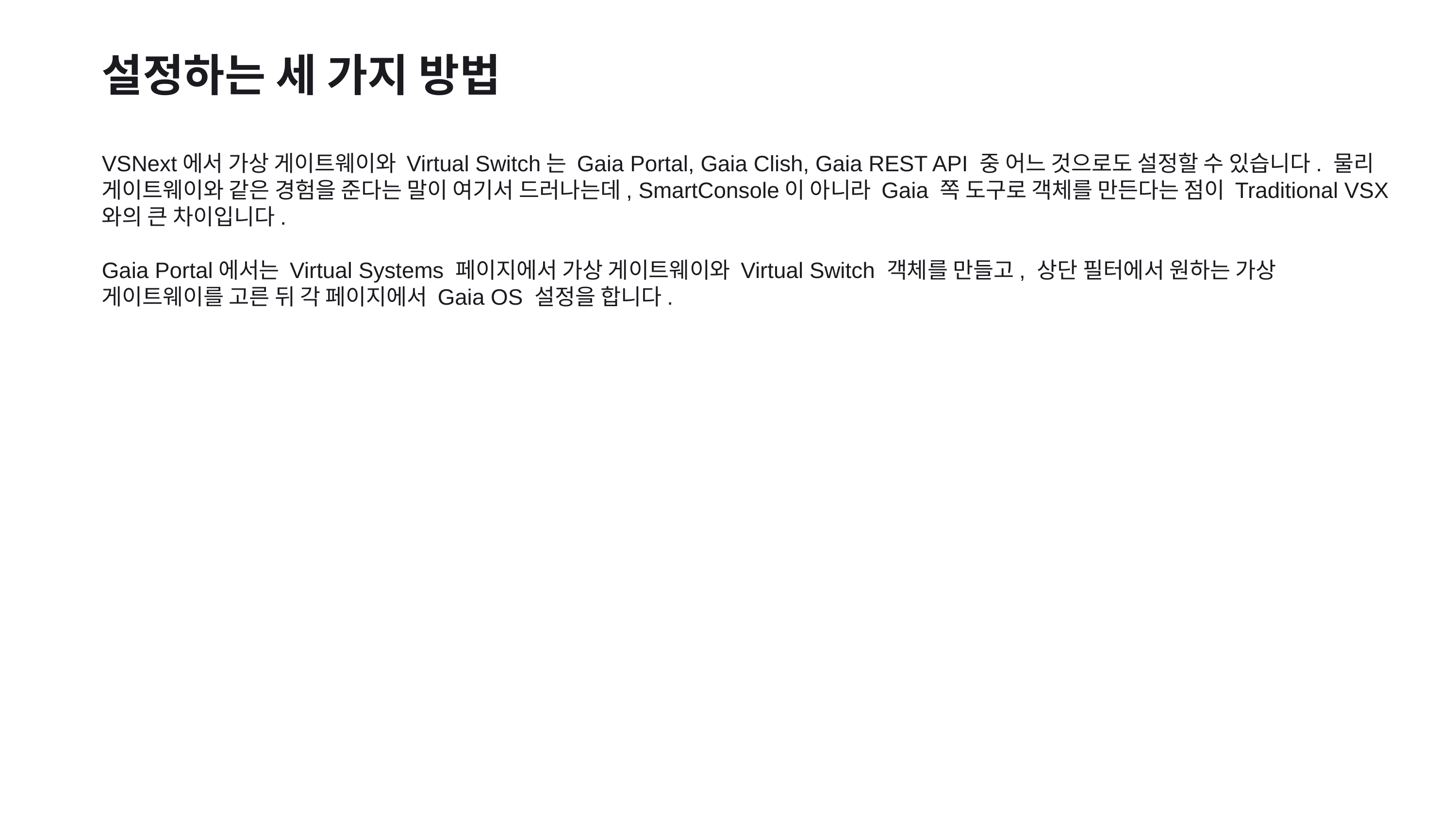

설정하는 세 가지 방법
VSNext에서 가상 게이트웨이와 Virtual Switch는 Gaia Portal, Gaia Clish, Gaia REST API 중 어느 것으로도 설정할 수 있습니다. 물리 게이트웨이와 같은 경험을 준다는 말이 여기서 드러나는데, SmartConsole이 아니라 Gaia 쪽 도구로 객체를 만든다는 점이 Traditional VSX와의 큰 차이입니다.

Gaia Portal에서는 Virtual Systems 페이지에서 가상 게이트웨이와 Virtual Switch 객체를 만들고, 상단 필터에서 원하는 가상 게이트웨이를 고른 뒤 각 페이지에서 Gaia OS 설정을 합니다.